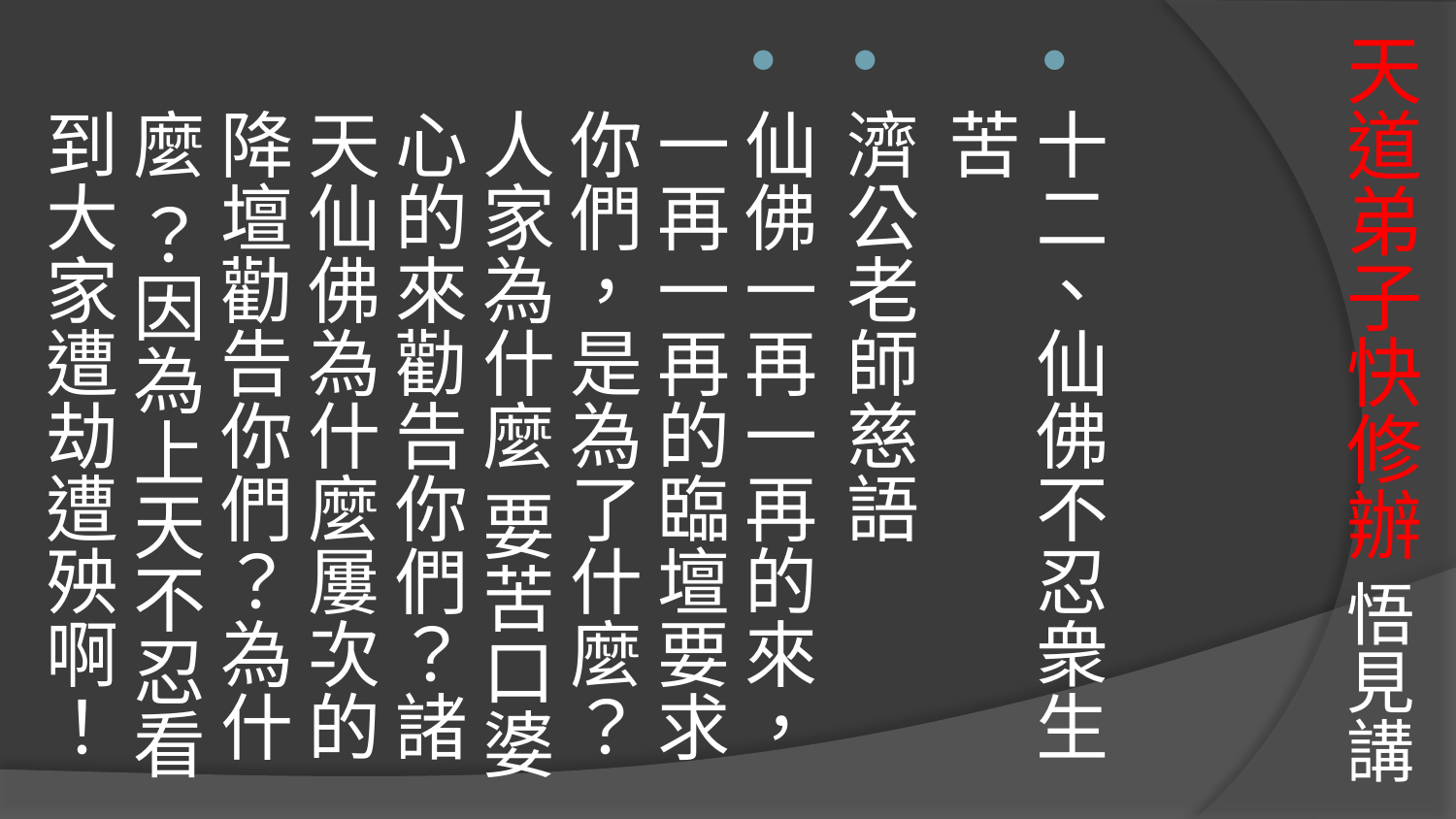

# 天道弟子快修辦 悟見講
十二、仙佛不忍衆生苦
濟公老師慈語
仙佛一再一再的來，一再一再的臨壇要求你們，是為了什麼？人家為什麼 要苦口婆心的來勸告你們？諸天仙佛為什麼屢次的降壇勸告你們？為什麼 ？因為上天不忍看到大家遭劫遭殃啊！